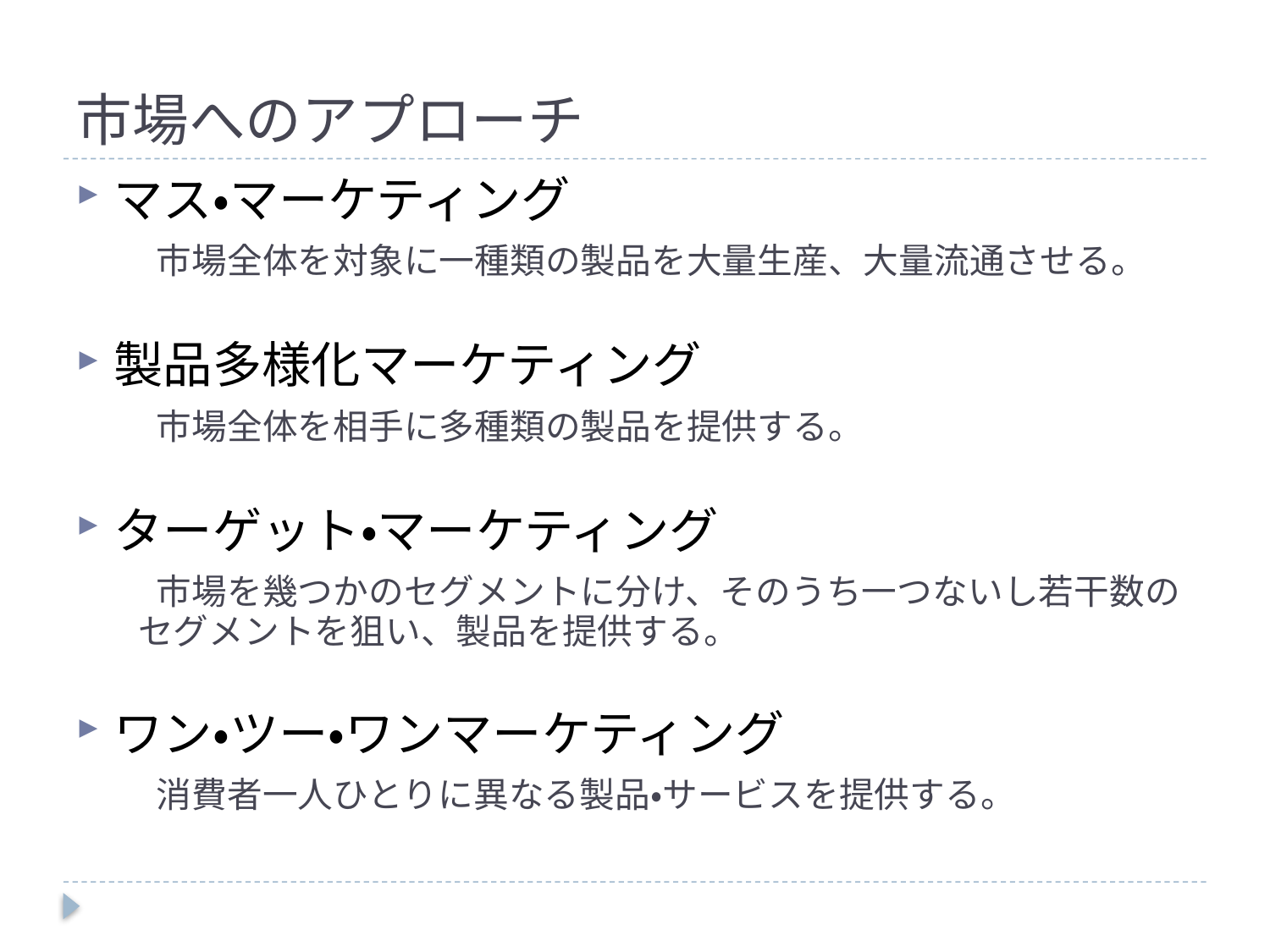

# 市場へのアプローチ
マス・マーケティング
　市場全体を対象に一種類の製品を大量生産、大量流通させる。

製品多様化マーケティング
　市場全体を相手に多種類の製品を提供する。

ターゲット・マーケティング
　市場を幾つかのセグメントに分け、そのうち一つないし若干数のセグメントを狙い、製品を提供する。

ワン・ツー・ワンマーケティング
　消費者一人ひとりに異なる製品・サービスを提供する。